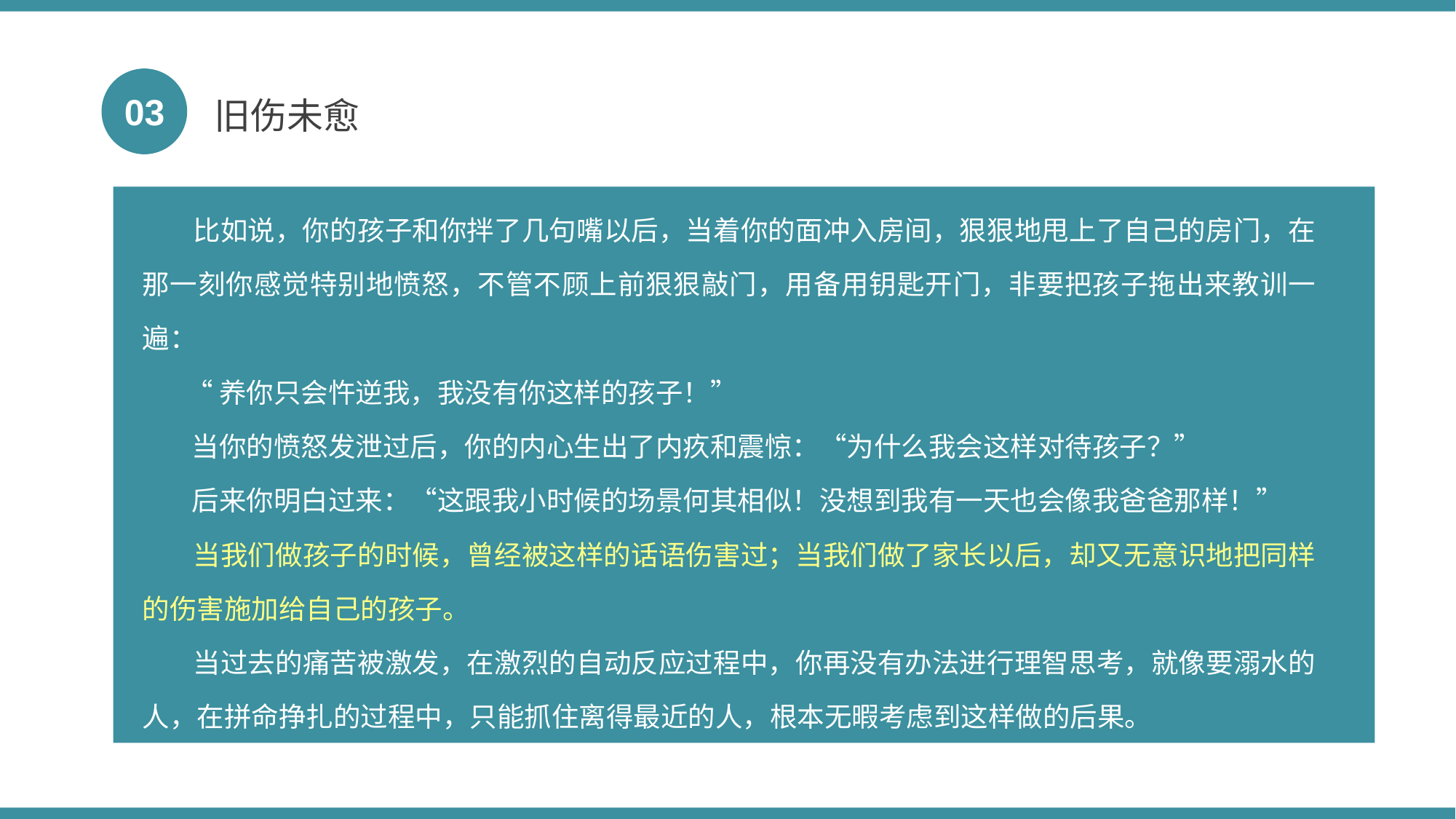

旧伤未愈

03

       比如说，你的孩子和你拌了几句嘴以后，当着你的面冲入房间，狠狠地甩上了自己的房门，在那一刻你感觉特别地愤怒，不管不顾上前狠狠敲门，用备用钥匙开门，非要把孩子拖出来教训一遍：
       “养你只会忤逆我，我没有你这样的孩子！”
       当你的愤怒发泄过后，你的内心生出了内疚和震惊：“为什么我会这样对待孩子？”
       后来你明白过来：“这跟我小时候的场景何其相似！没想到我有一天也会像我爸爸那样！”
       当我们做孩子的时候，曾经被这样的话语伤害过；当我们做了家长以后，却又无意识地把同样的伤害施加给自己的孩子。
       当过去的痛苦被激发，在激烈的自动反应过程中，你再没有办法进行理智思考，就像要溺水的人，在拼命挣扎的过程中，只能抓住离得最近的人，根本无暇考虑到这样做的后果。